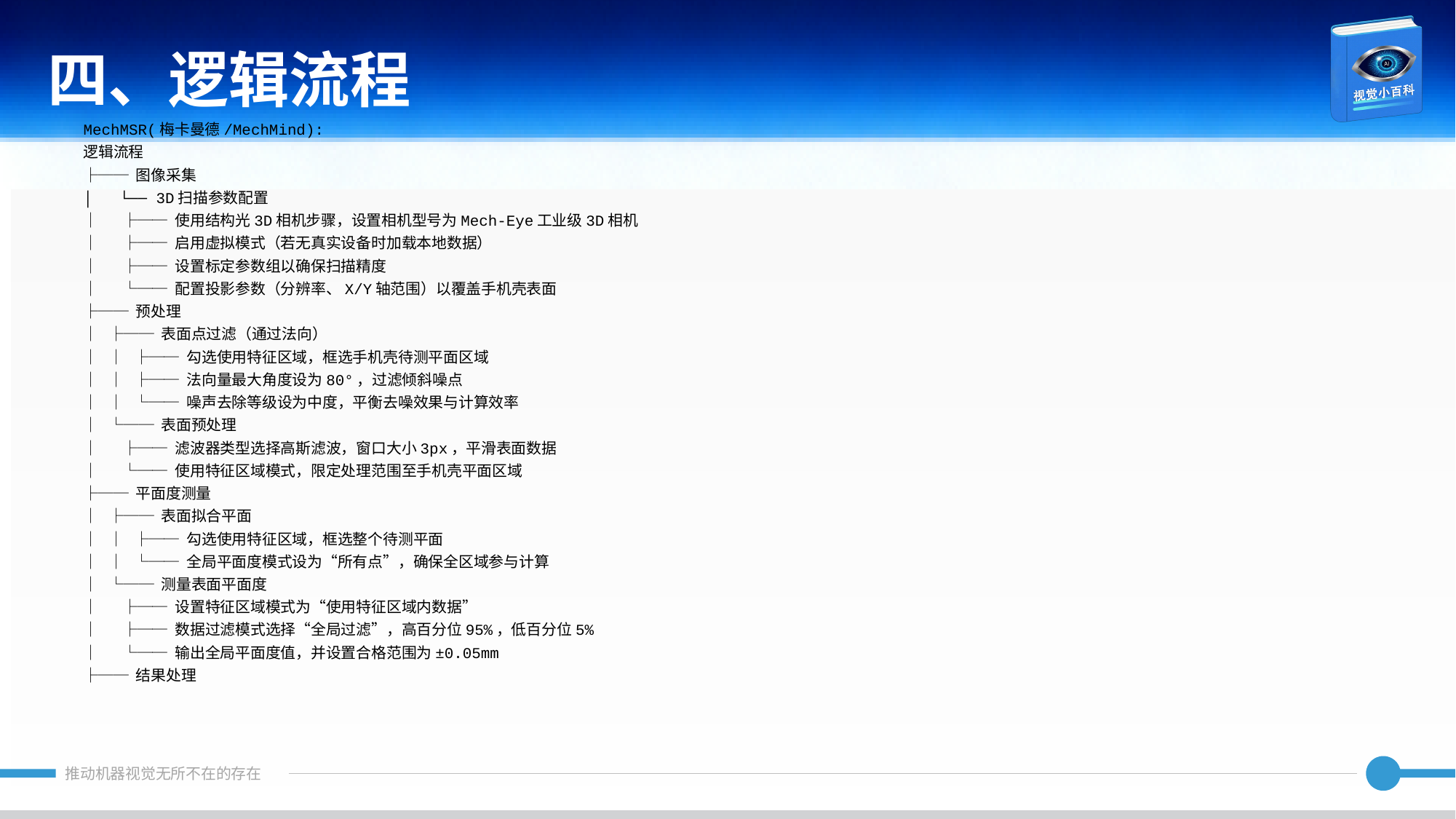

四、逻辑流程

MechMSR(梅卡曼德/MechMind):
逻辑流程
├── 图像采集
│   └── 3D扫描参数配置
│       ├── 使用结构光3D相机步骤，设置相机型号为Mech-Eye工业级3D相机
│       ├── 启用虚拟模式（若无真实设备时加载本地数据）
│       ├── 设置标定参数组以确保扫描精度
│       └── 配置投影参数（分辨率、X/Y轴范围）以覆盖手机壳表面
├── 预处理
│   ├── 表面点过滤（通过法向）
│   │   ├── 勾选使用特征区域，框选手机壳待测平面区域
│   │   ├── 法向量最大角度设为80°，过滤倾斜噪点
│   │   └── 噪声去除等级设为中度，平衡去噪效果与计算效率
│   └── 表面预处理
│       ├── 滤波器类型选择高斯滤波，窗口大小3px，平滑表面数据
│       └── 使用特征区域模式，限定处理范围至手机壳平面区域
├── 平面度测量
│   ├── 表面拟合平面
│   │   ├── 勾选使用特征区域，框选整个待测平面
│   │   └── 全局平面度模式设为“所有点”，确保全区域参与计算
│   └── 测量表面平面度
│       ├── 设置特征区域模式为“使用特征区域内数据”
│       ├── 数据过滤模式选择“全局过滤”，高百分位95%，低百分位5%
│       └── 输出全局平面度值，并设置合格范围为±0.05mm
├── 结果处理
8